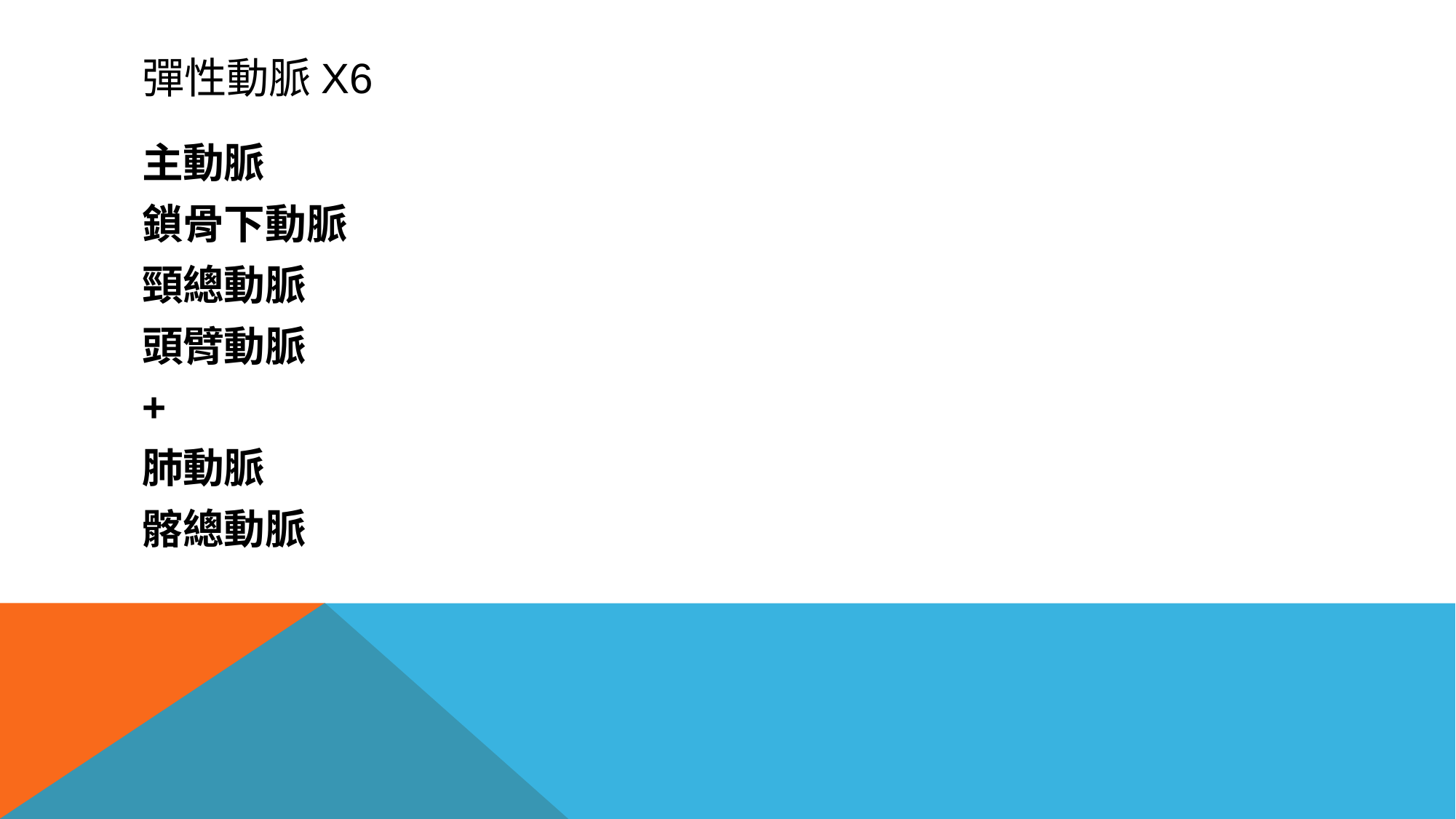

# 彈性動脈x6
主動脈
鎖骨下動脈
頸總動脈
頭臂動脈
+
肺動脈
髂總動脈